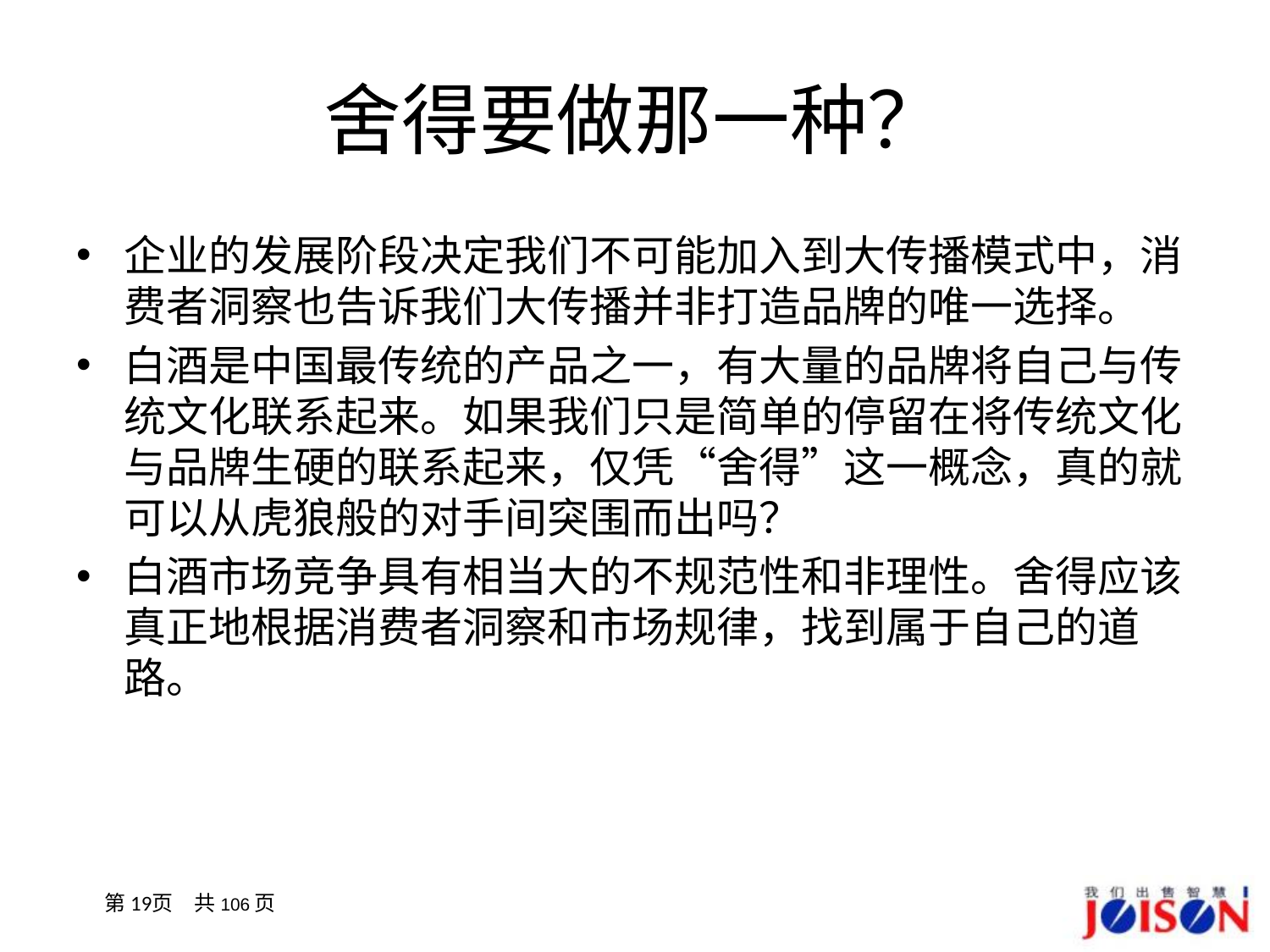

# 舍得要做那一种？
企业的发展阶段决定我们不可能加入到大传播模式中，消费者洞察也告诉我们大传播并非打造品牌的唯一选择。
白酒是中国最传统的产品之一，有大量的品牌将自己与传统文化联系起来。如果我们只是简单的停留在将传统文化与品牌生硬的联系起来，仅凭“舍得”这一概念，真的就可以从虎狼般的对手间突围而出吗？
白酒市场竞争具有相当大的不规范性和非理性。舍得应该真正地根据消费者洞察和市场规律，找到属于自己的道路。